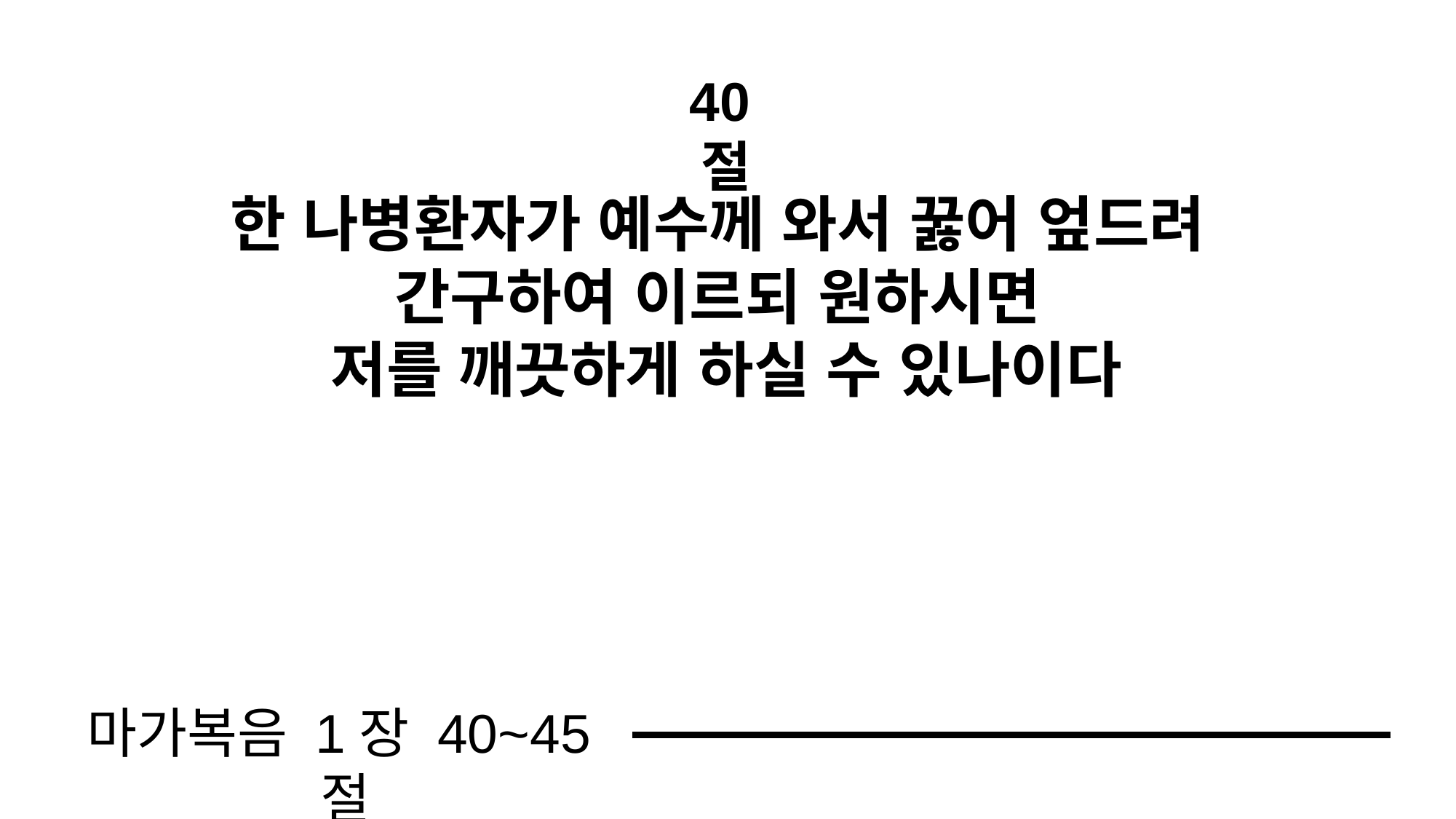

40절
한 나병환자가 예수께 와서 꿇어 엎드려
간구하여 이르되 원하시면
저를 깨끗하게 하실 수 있나이다
마가복음 1장 40~45절